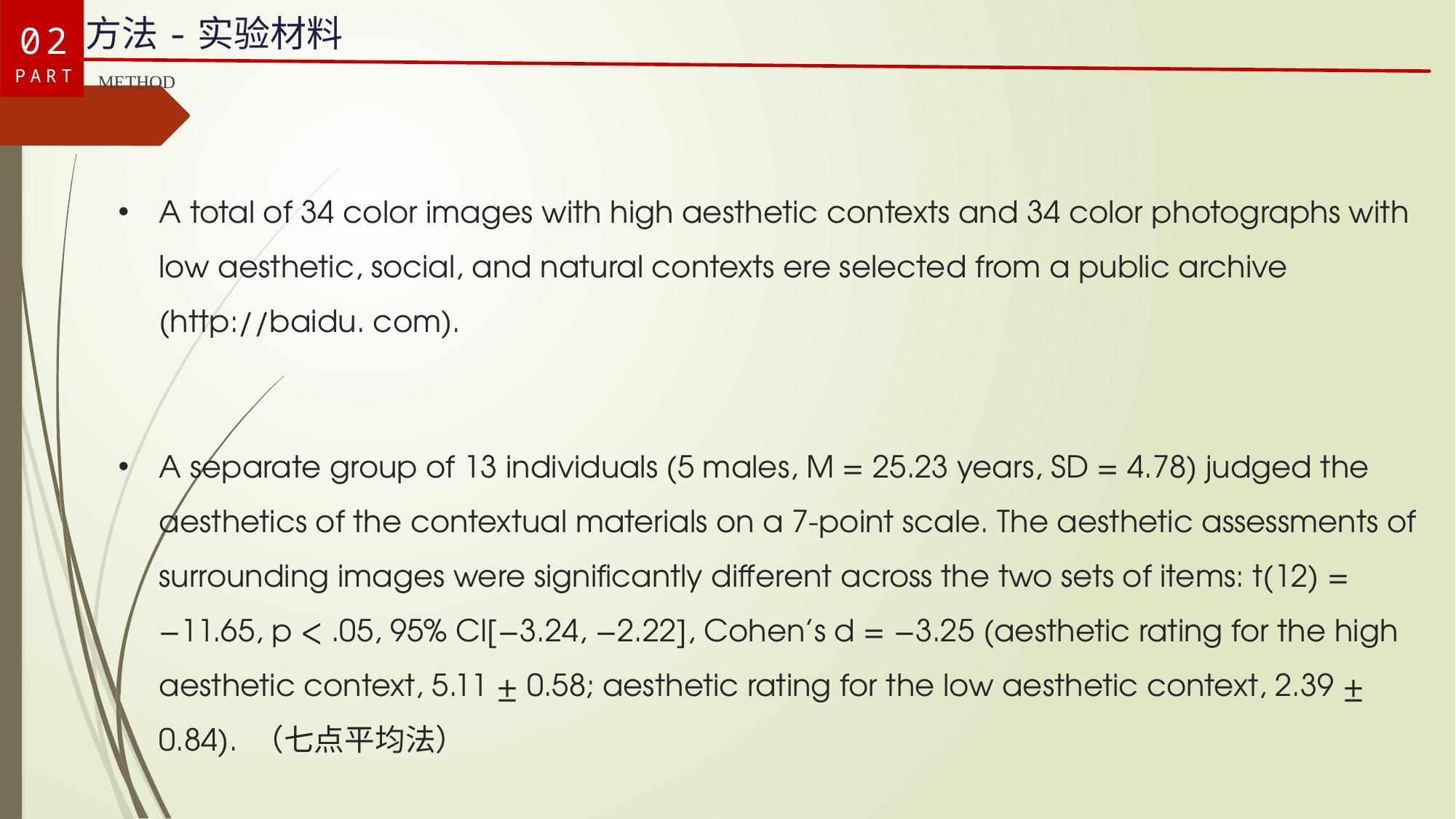

02
PART
方法-实验材料
METHOD
A total of 34 color images with high aesthetic contexts and 34 color photographs with low aesthetic, social, and natural contexts ere selected from a public archive (http://baidu. com).

A separate group of 13 individuals (5 males, M = 25.23 years, SD = 4.78) judged the aesthetics of the contextual materials on a 7-point scale. The aesthetic assessments of surrounding images were significantly different across the two sets of items: t(12) = −11.65, p < .05, 95% CI[−3.24, −2.22], Cohen’s d = −3.25 (aesthetic rating for the high aesthetic context, 5.11 ± 0.58; aesthetic rating for the low aesthetic context, 2.39 ± 0.84). （七点平均法）